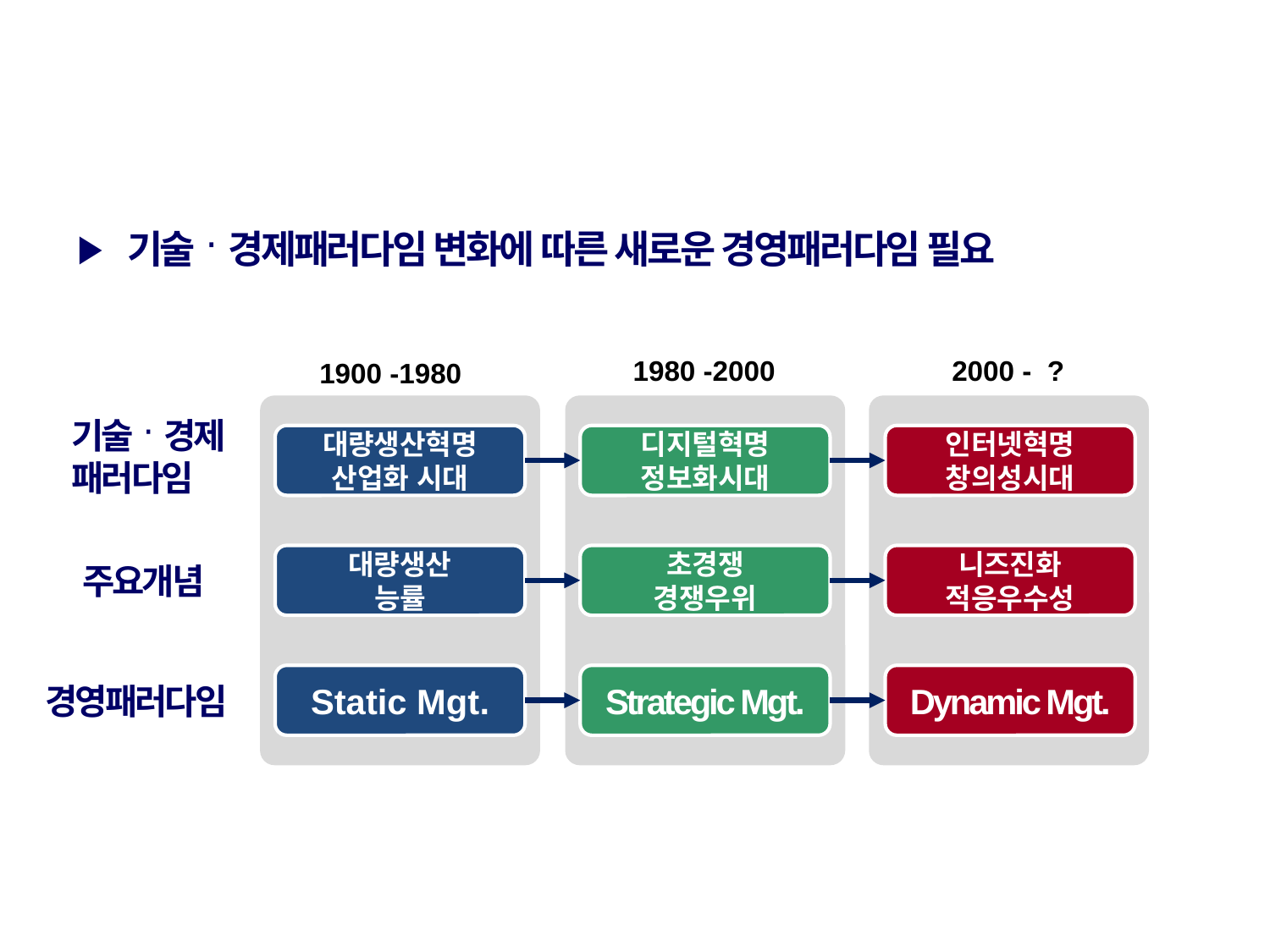

Dynamic Management의 등장배경
기술·경제패러다임 변화에 따른 새로운 경영패러다임 필요
1980 -2000
2000 -  ?
1900 -1980

기술·경제
패러다임
대량생산혁명
산업화 시대
디지털혁명
정보화시대
인터넷혁명
창의성시대
대량생산
능률
초경쟁
경쟁우위
니즈진화
적응우수성
주요개념
Static Mgt.
Strategic Mgt.
Dynamic Mgt.
경영패러다임